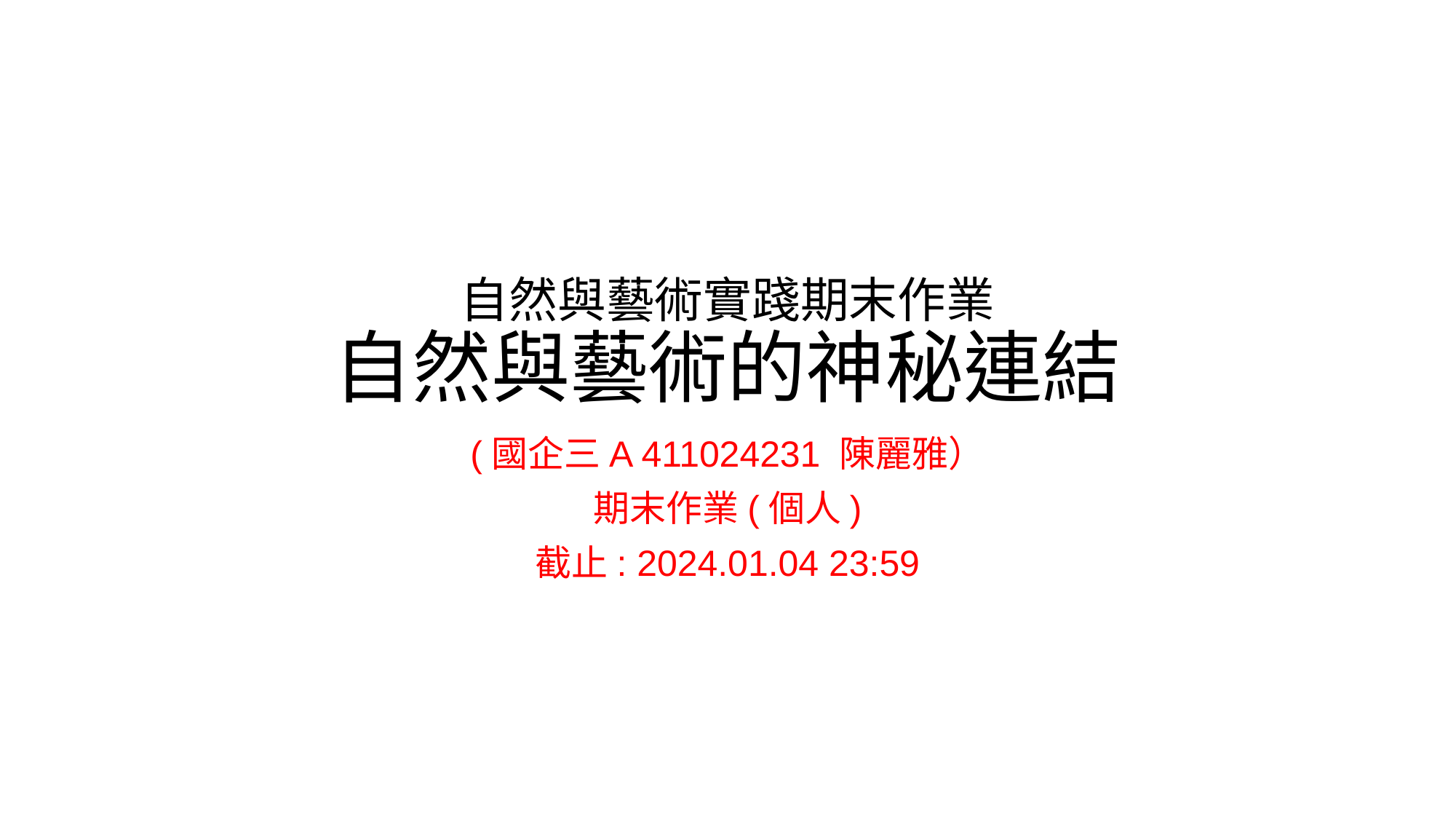

# 自然與藝術實踐期末作業 自然與藝術的神秘連結
(國企三A 411024231 陳麗雅）
期末作業(個人)
截止: 2024.01.04 23:59